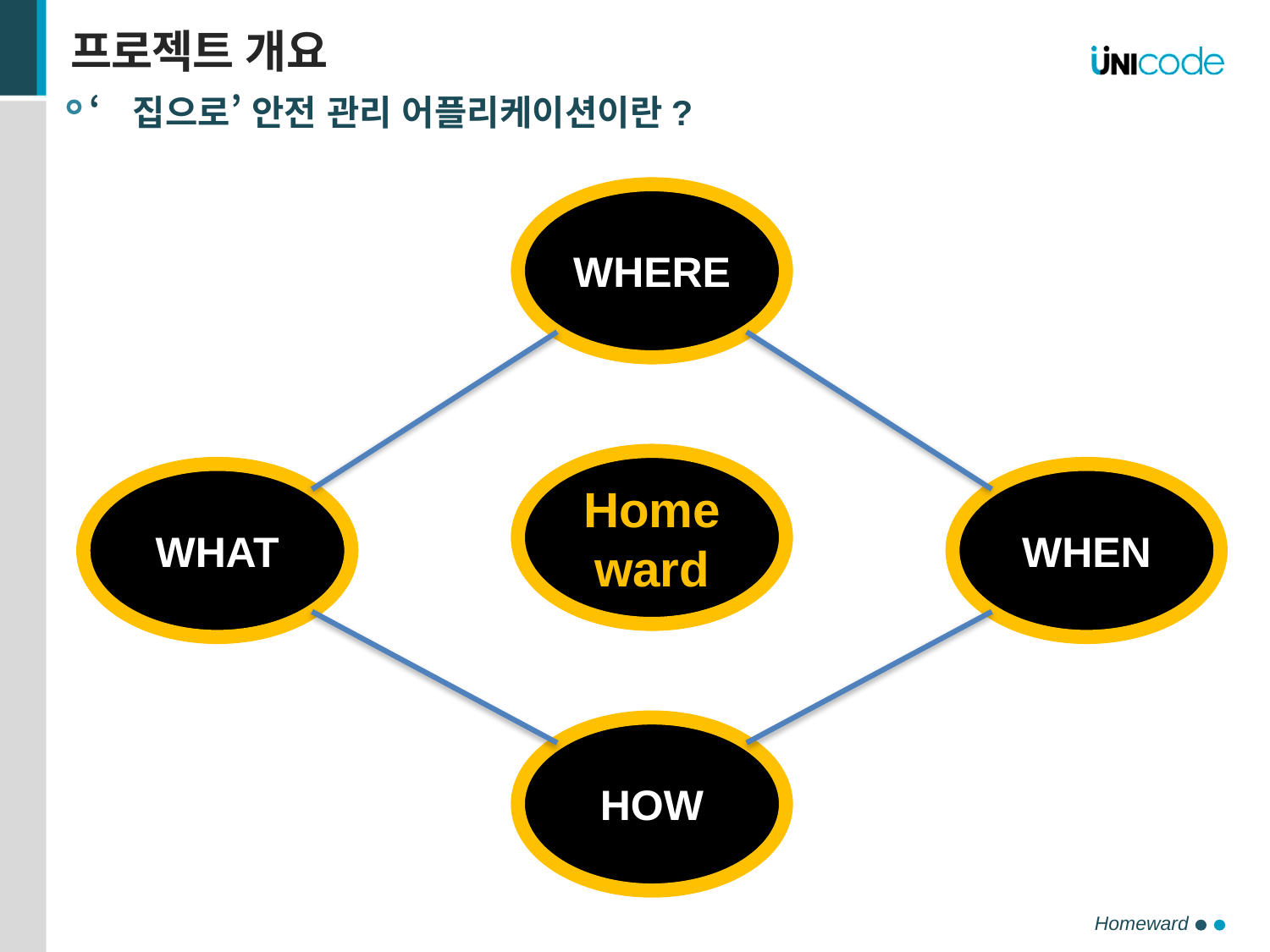

# 프로젝트 개요
‘집으로’ 안전 관리 어플리케이션이란?
WHERE
Homeward
WHAT
WHEN
HOW
Homeward